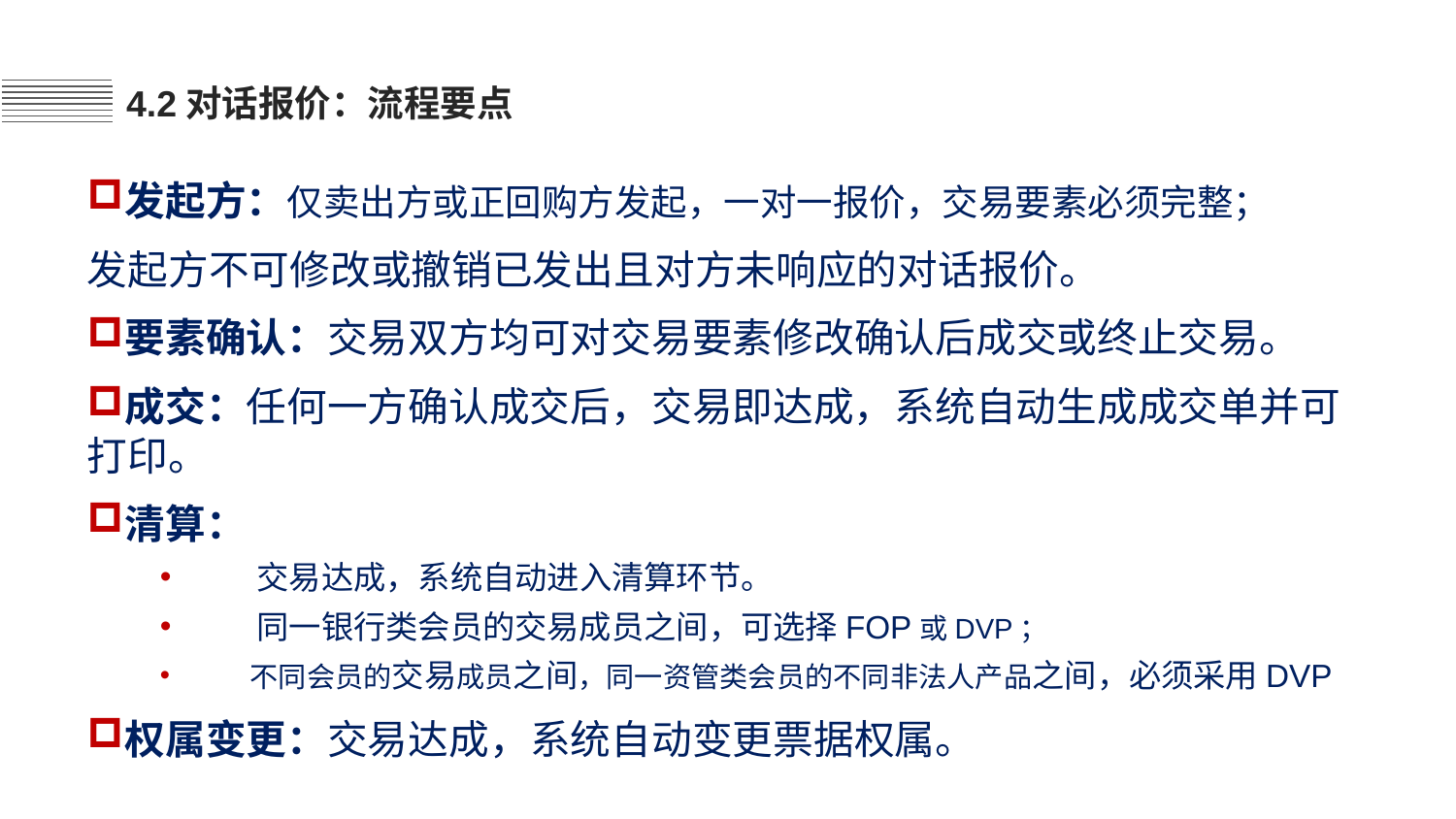

4.2对话报价：流程要点
发起方：仅卖出方或正回购方发起，一对一报价，交易要素必须完整；
发起方不可修改或撤销已发出且对方未响应的对话报价。
要素确认：交易双方均可对交易要素修改确认后成交或终止交易。
成交：任何一方确认成交后，交易即达成，系统自动生成成交单并可打印。
清算：
      交易达成，系统自动进入清算环节。
      同一银行类会员的交易成员之间，可选择FOP或DVP；
      不同会员的交易成员之间，同一资管类会员的不同非法人产品之间，必须采用DVP
权属变更：交易达成，系统自动变更票据权属。